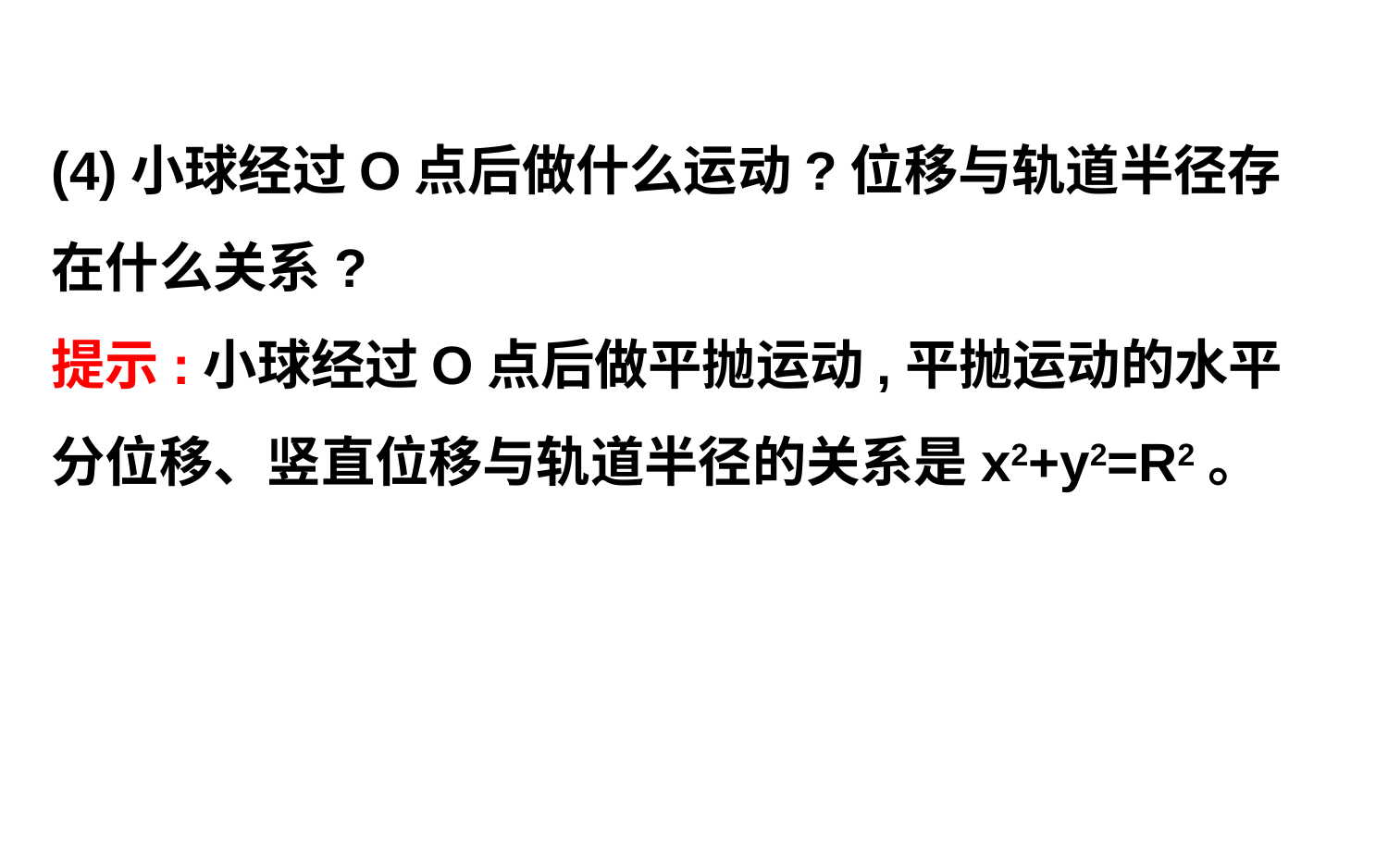

(4)小球经过O点后做什么运动?位移与轨道半径存在什么关系?
提示:小球经过O点后做平抛运动,平抛运动的水平分位移、竖直位移与轨道半径的关系是x2+y2=R2。